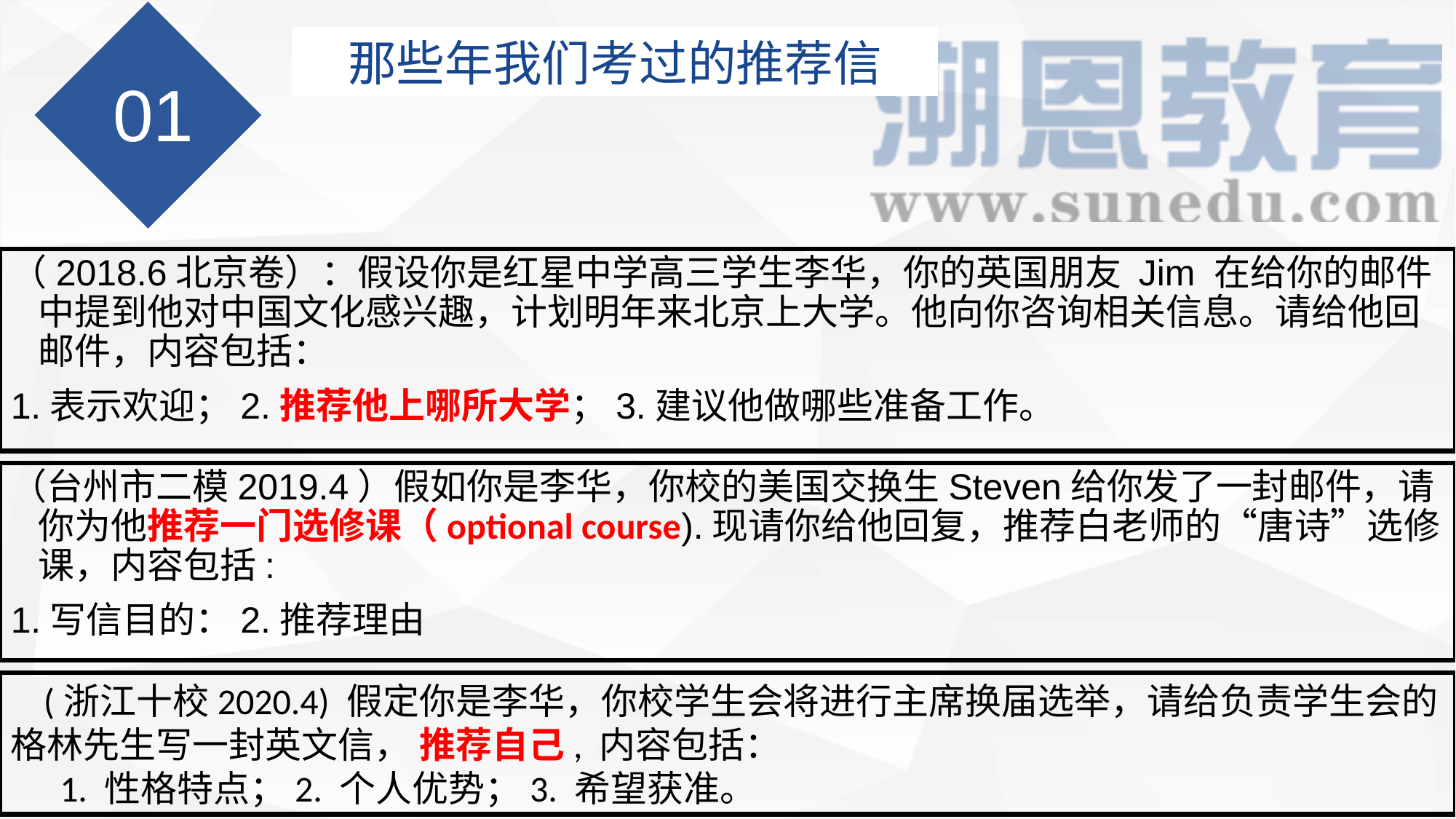

那些年我们考过的推荐信

01
（2018.6北京卷）：假设你是红星中学高三学生李华，你的英国朋友 Jim 在给你的邮件中提到他对中国文化感兴趣，计划明年来北京上大学。他向你咨询相关信息。请给他回邮件，内容包括：
1.表示欢迎；2.推荐他上哪所大学；3.建议他做哪些准备工作。
（台州市二模2019.4）假如你是李华，你校的美国交换生Steven给你发了一封邮件，请你为他推荐一门选修课（optional course).现请你给他回复，推荐白老师的“唐诗”选修课，内容包括:
1.写信目的：2.推荐理由
    (浙江十校2020.4) 假定你是李华，你校学生会将进行主席换届选举，请给负责学生会的格林先生写一封英文信， 推荐自己, 内容包括：
      1. 性格特点；2. 个人优势；3. 希望获准。